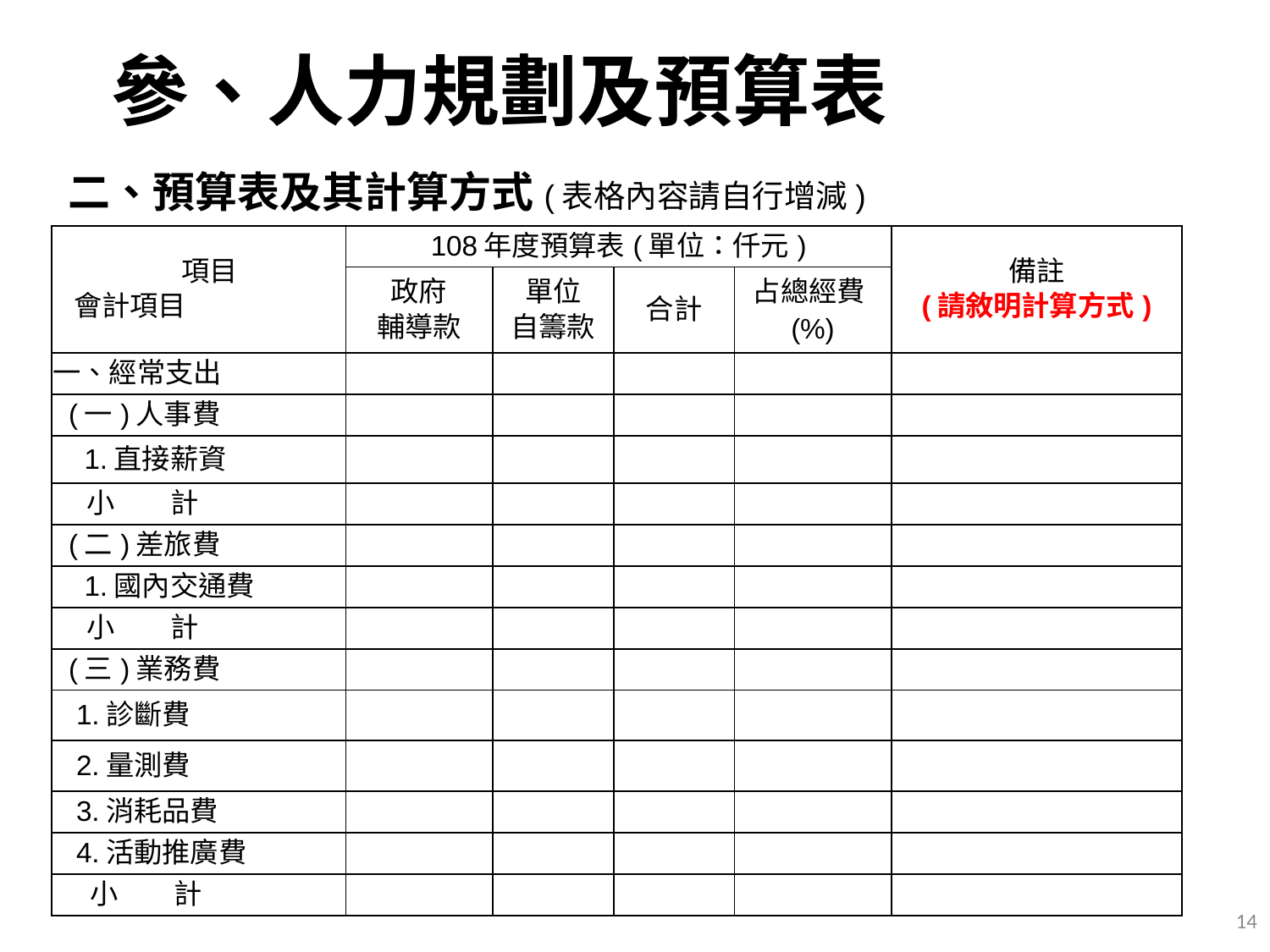

# 參、人力規劃及預算表
二、預算表及其計算方式(表格內容請自行增減)
| 項目 會計項目 | 108年度預算表(單位：仟元) |  |  |  | 備註 (請敘明計算方式) |
| --- | --- | --- | --- | --- | --- |
|  | 政府 輔導款 | 單位 自籌款 | 合計 | 占總經費(%) |  |
| 一、經常支出 |  |  |  |  |  |
| (一)人事費 |  |  |  |  |  |
| 1.直接薪資 |  |  |  |  |  |
| 小　　計 |  |  |  |  |  |
| (二)差旅費 |  |  |  |  |  |
| 1.國內交通費 |  |  |  |  |  |
| 小　　計 |  |  |  |  |  |
| (三)業務費 |  |  |  |  |  |
| 1.診斷費 |  |  |  |  |  |
| 2.量測費 |  |  |  |  |  |
| 3.消耗品費 |  |  |  |  |  |
| 4.活動推廣費 |  |  |  |  |  |
| 小　　計 |  |  |  |  |  |
14